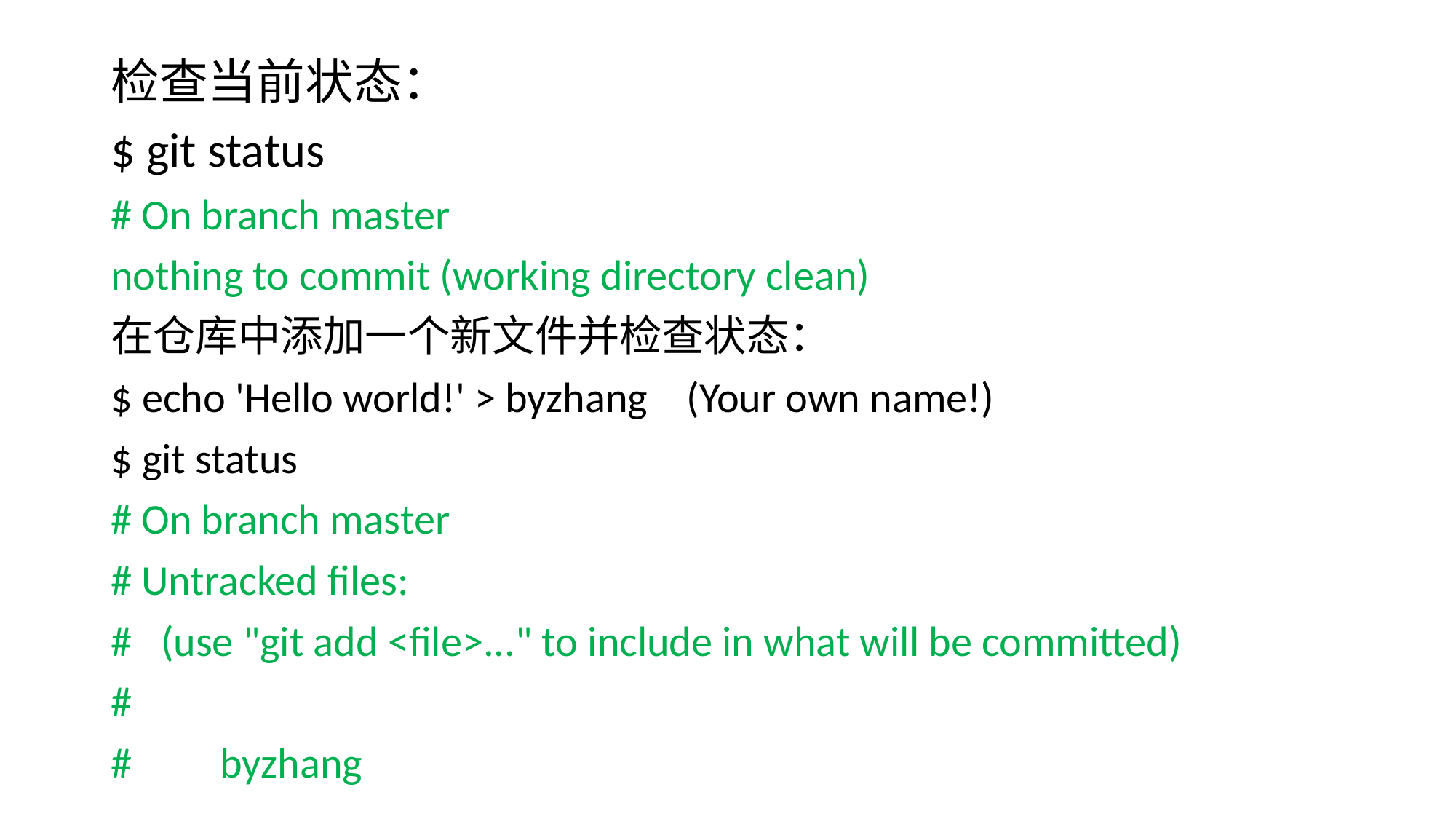

检查当前状态：
$ git status
# On branch master
nothing to commit (working directory clean)
在仓库中添加一个新文件并检查状态：
$ echo 'Hello world!' > byzhang    (Your own name!)
$ git status
# On branch master
# Untracked files:
#   (use "git add <file>..." to include in what will be committed)
#
#	byzhang